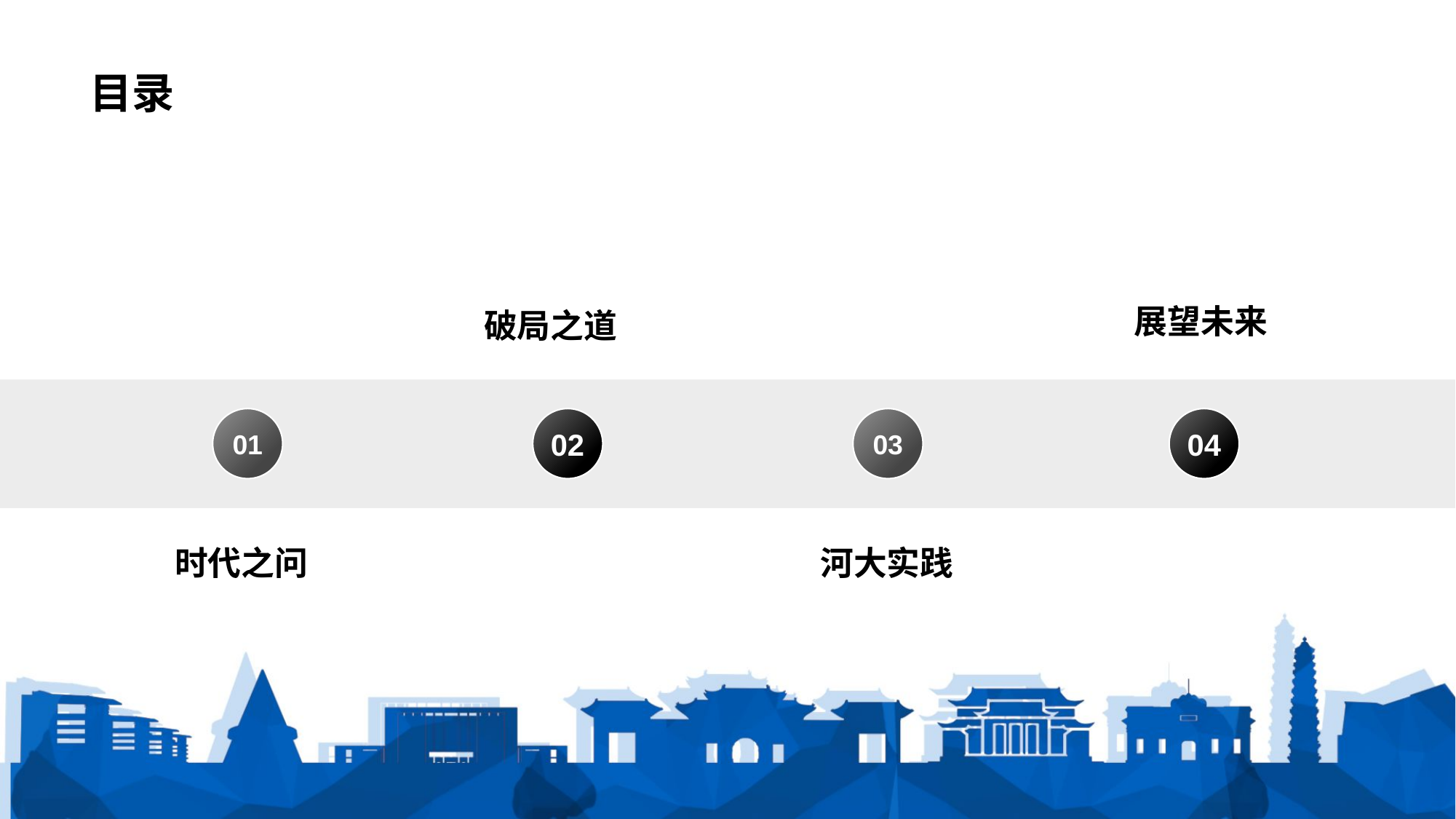

目录

展望未来

04
破局之道

02

01

时代之问
03

河大实践